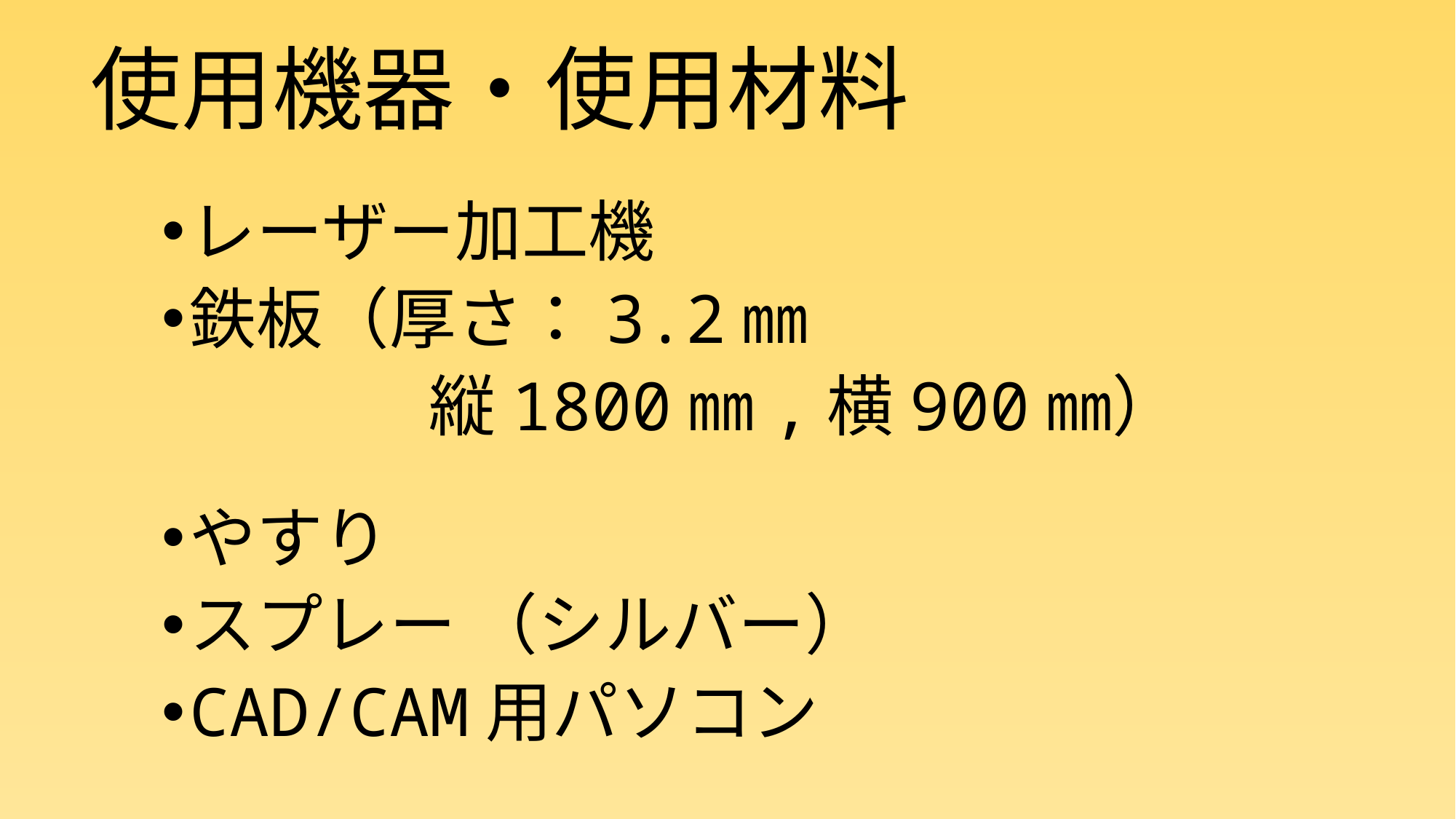

# 使用機器・使用材料
レーザー加工機
鉄板（厚さ：3.2㎜
　　　　縦1800㎜,横900㎜）

やすり
スプレー （シルバー）
CAD/CAM用パソコン